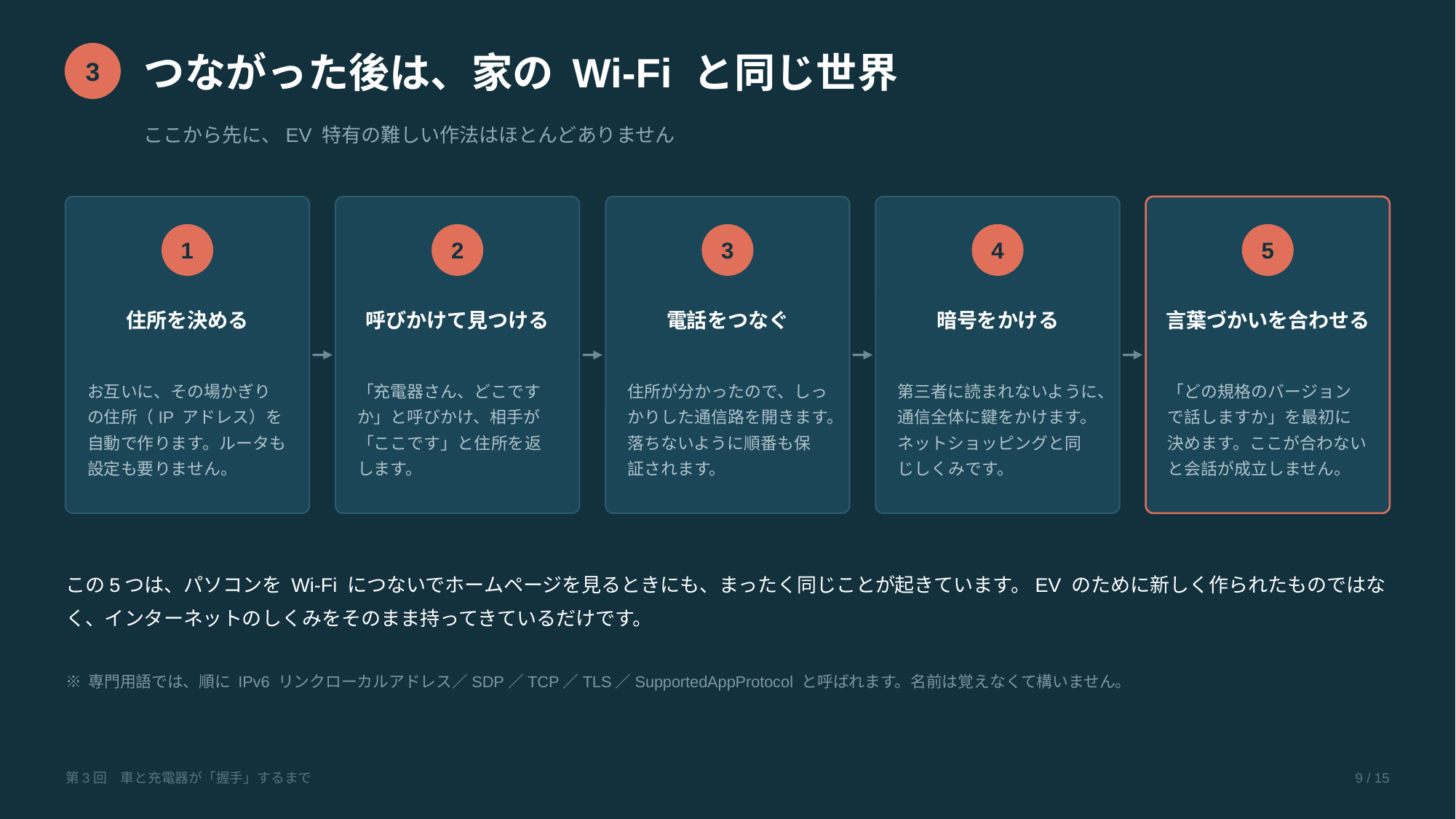

つながった後は、家の Wi-Fi と同じ世界

3
ここから先に、EV 特有の難しい作法はほとんどありません

1

2

3

4

5
住所を決める
呼びかけて見つける
電話をつなぐ
暗号をかける
言葉づかいを合わせる

お互いに、その場かぎりの住所（IP アドレス）を自動で作ります。ルータも設定も要りません。
「充電器さん、どこですか」と呼びかけ、相手が「ここです」と住所を返します。
住所が分かったので、しっかりした通信路を開きます。落ちないように順番も保証されます。
第三者に読まれないように、通信全体に鍵をかけます。ネットショッピングと同じしくみです。
「どの規格のバージョンで話しますか」を最初に決めます。ここが合わないと会話が成立しません。
この5つは、パソコンを Wi-Fi につないでホームページを見るときにも、まったく同じことが起きています。EV のために新しく作られたものではなく、インターネットのしくみをそのまま持ってきているだけです。
※ 専門用語では、順に IPv6 リンクローカルアドレス／SDP／TCP／TLS／SupportedAppProtocol と呼ばれます。名前は覚えなくて構いません。
第3回　車と充電器が「握手」するまで
9 / 15